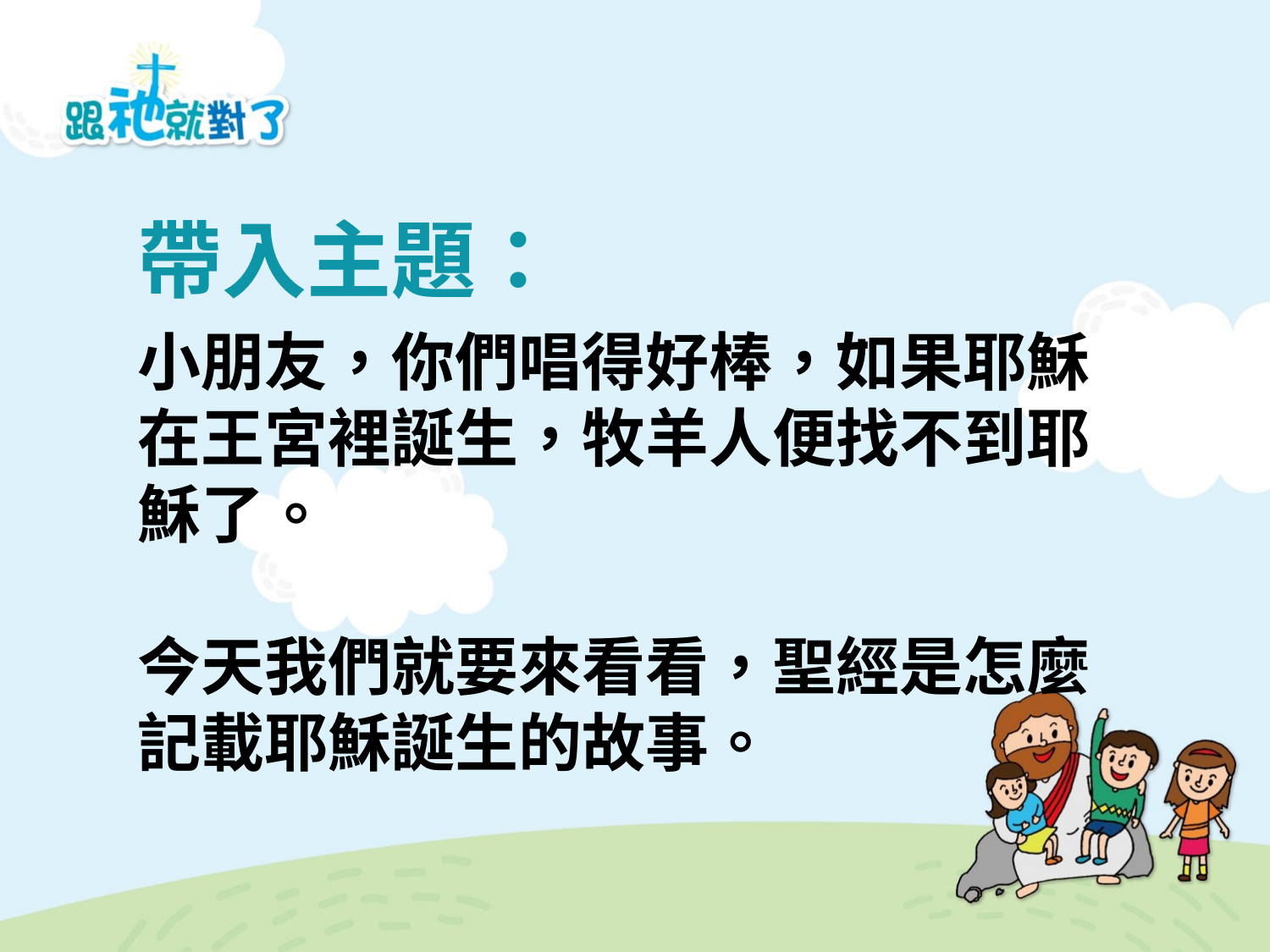

帶入主題：
小朋友，你們唱得好棒，如果耶穌在王宮裡誕生，牧羊人便找不到耶穌了。

今天我們就要來看看，聖經是怎麼記載耶穌誕生的故事。